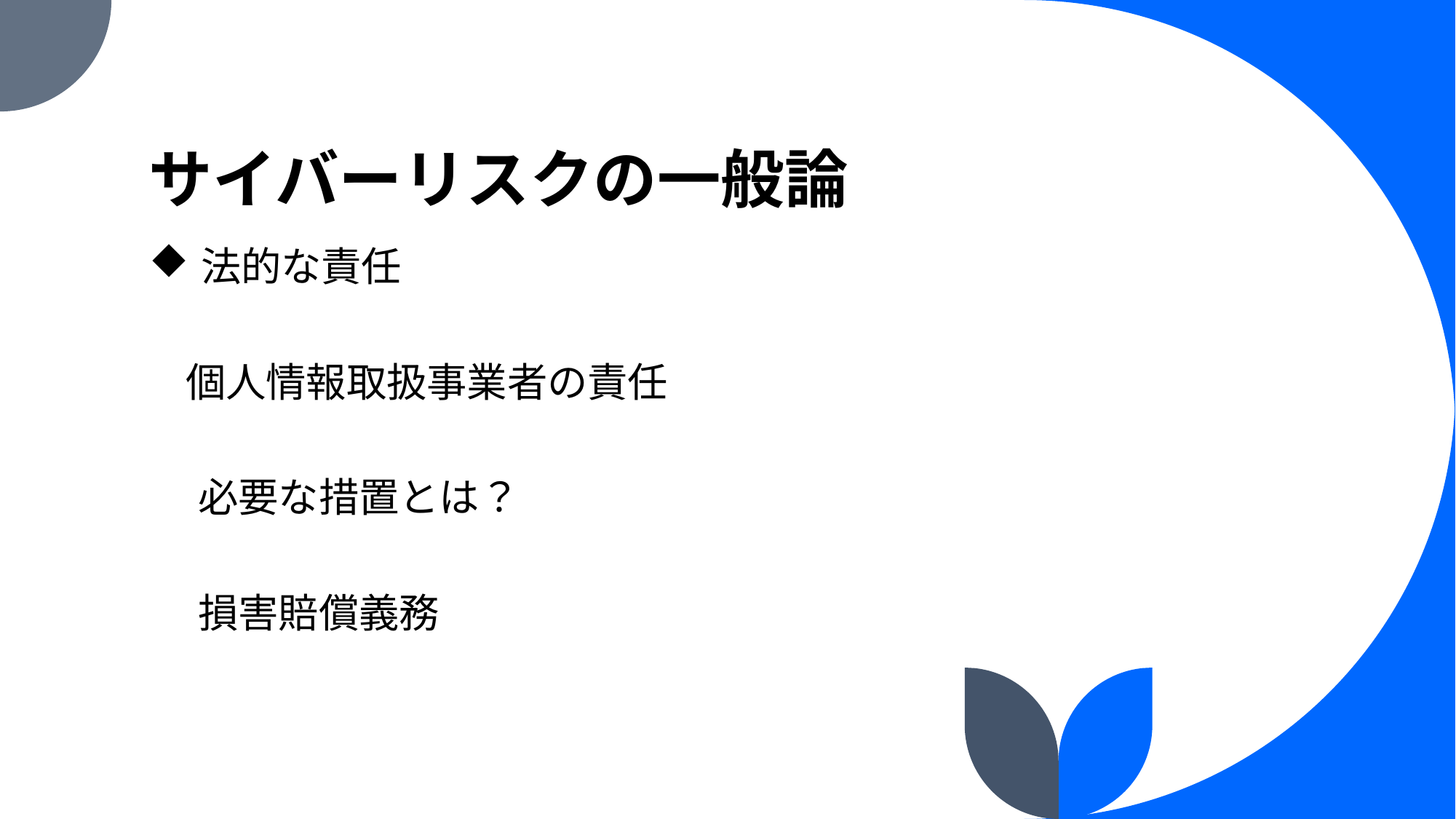

# サイバーリスクの一般論
法的な責任

   個人情報取扱事業者の責任

　 必要な措置とは？

　 損害賠償義務